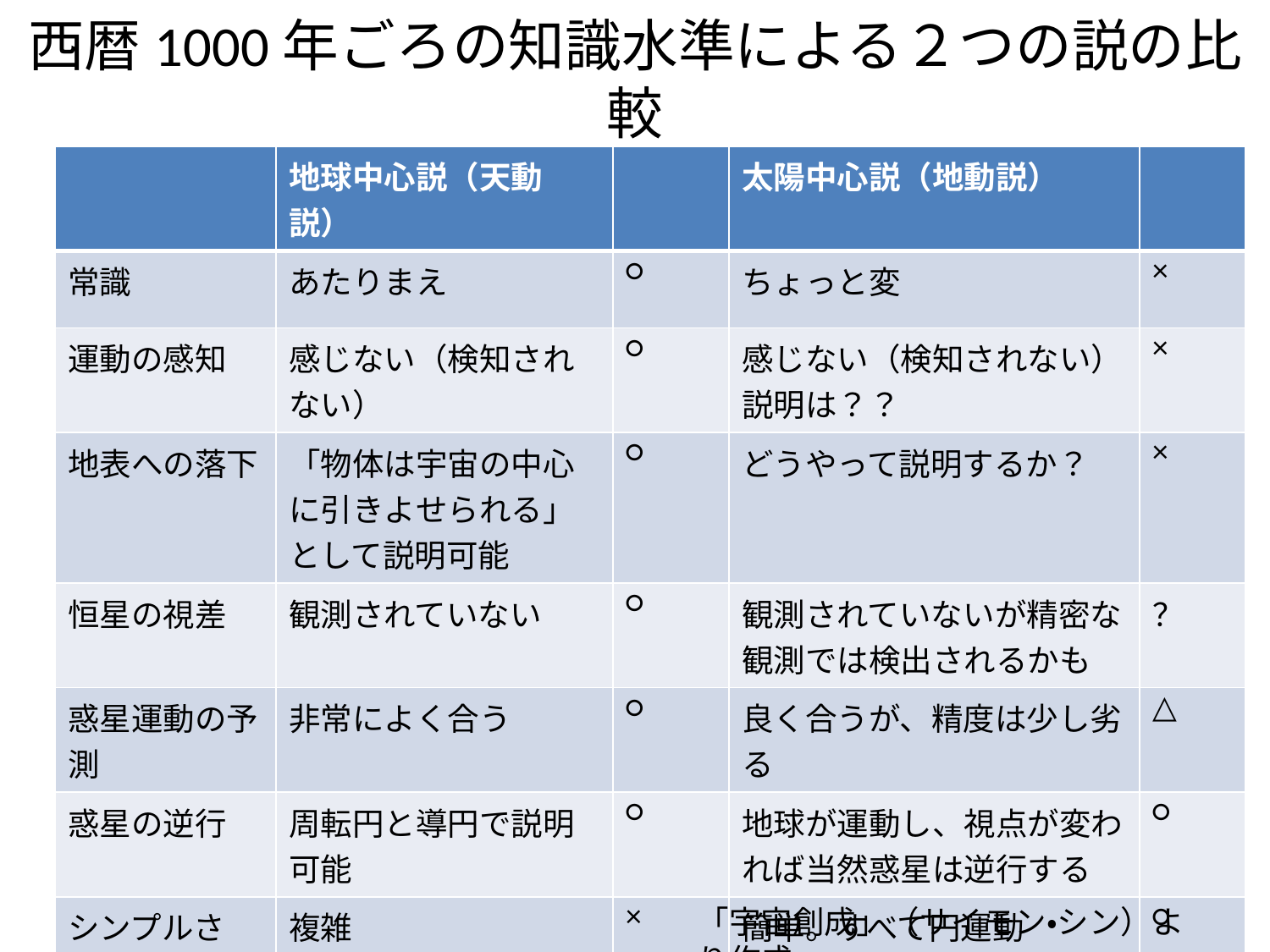

# 西暦1000年ごろの知識水準による２つの説の比較
|  | 地球中心説（天動説） |  | 太陽中心説（地動説） |  |
| --- | --- | --- | --- | --- |
| 常識 | あたりまえ | ○ | ちょっと変 | × |
| 運動の感知 | 感じない（検知されない） | ○ | 感じない（検知されない）説明は？？ | × |
| 地表への落下 | 「物体は宇宙の中心に引きよせられる」として説明可能 | ○ | どうやって説明するか？ | × |
| 恒星の視差 | 観測されていない | ○ | 観測されていないが精密な観測では検出されるかも | ？ |
| 惑星運動の予測 | 非常によく合う | ○ | 良く合うが、精度は少し劣る | △ |
| 惑星の逆行 | 周転円と導円で説明可能 | ○ | 地球が運動し、視点が変われば当然惑星は逆行する | ○ |
| シンプルさ | 複雑 | × | 簡単。すべて円運動 | ○ |
「宇宙創成」（サイモン・シン）より作成